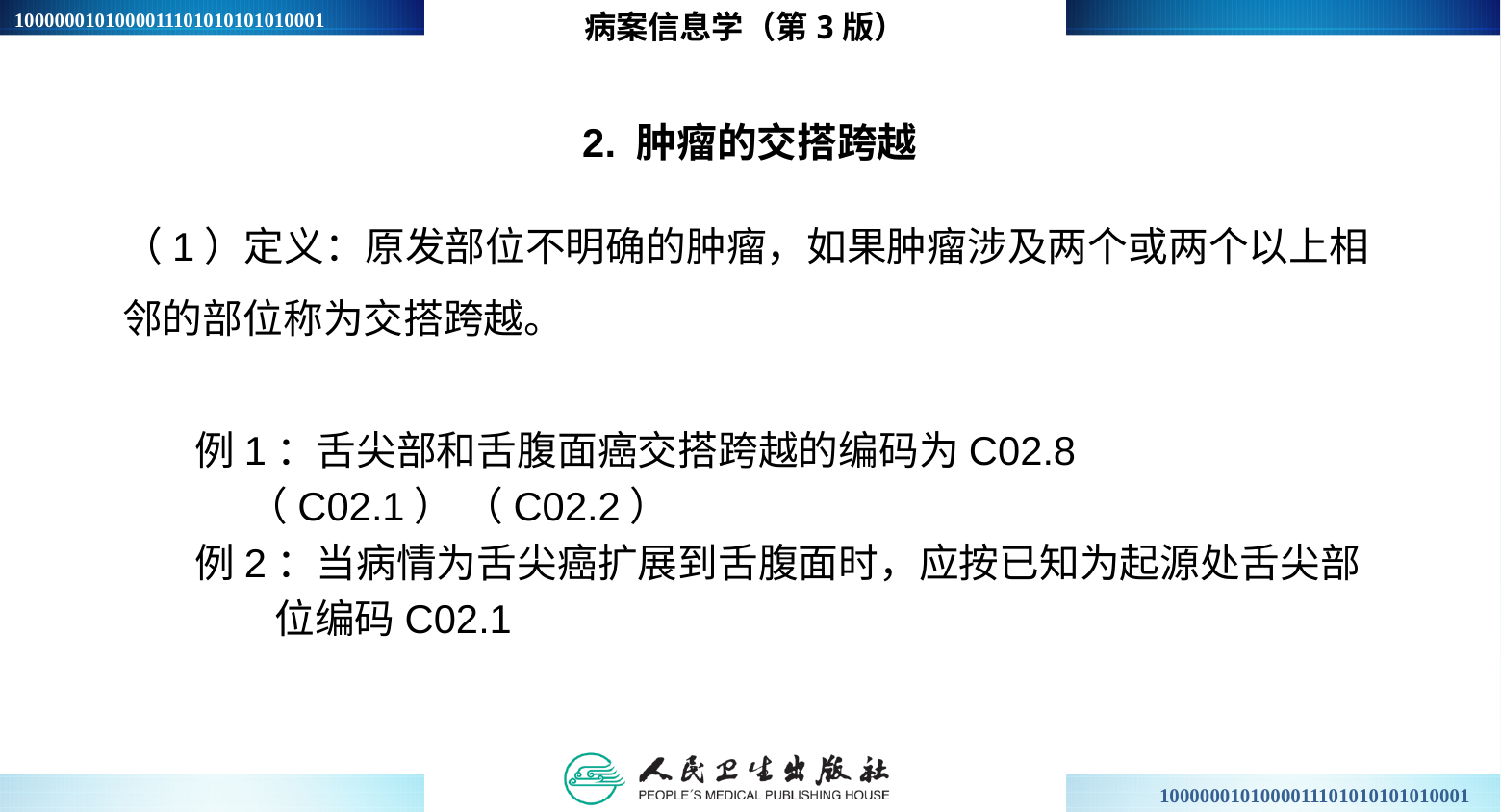

病案信息学（第3版）
# 2. 肿瘤的交搭跨越
（1）定义：原发部位不明确的肿瘤，如果肿瘤涉及两个或两个以上相邻的部位称为交搭跨越。

       例1：舌尖部和舌腹面癌交搭跨越的编码为C02.8
             （C02.1） （C02.2）
       例2：当病情为舌尖癌扩展到舌腹面时，应按已知为起源处舌尖部
                位编码C02.1